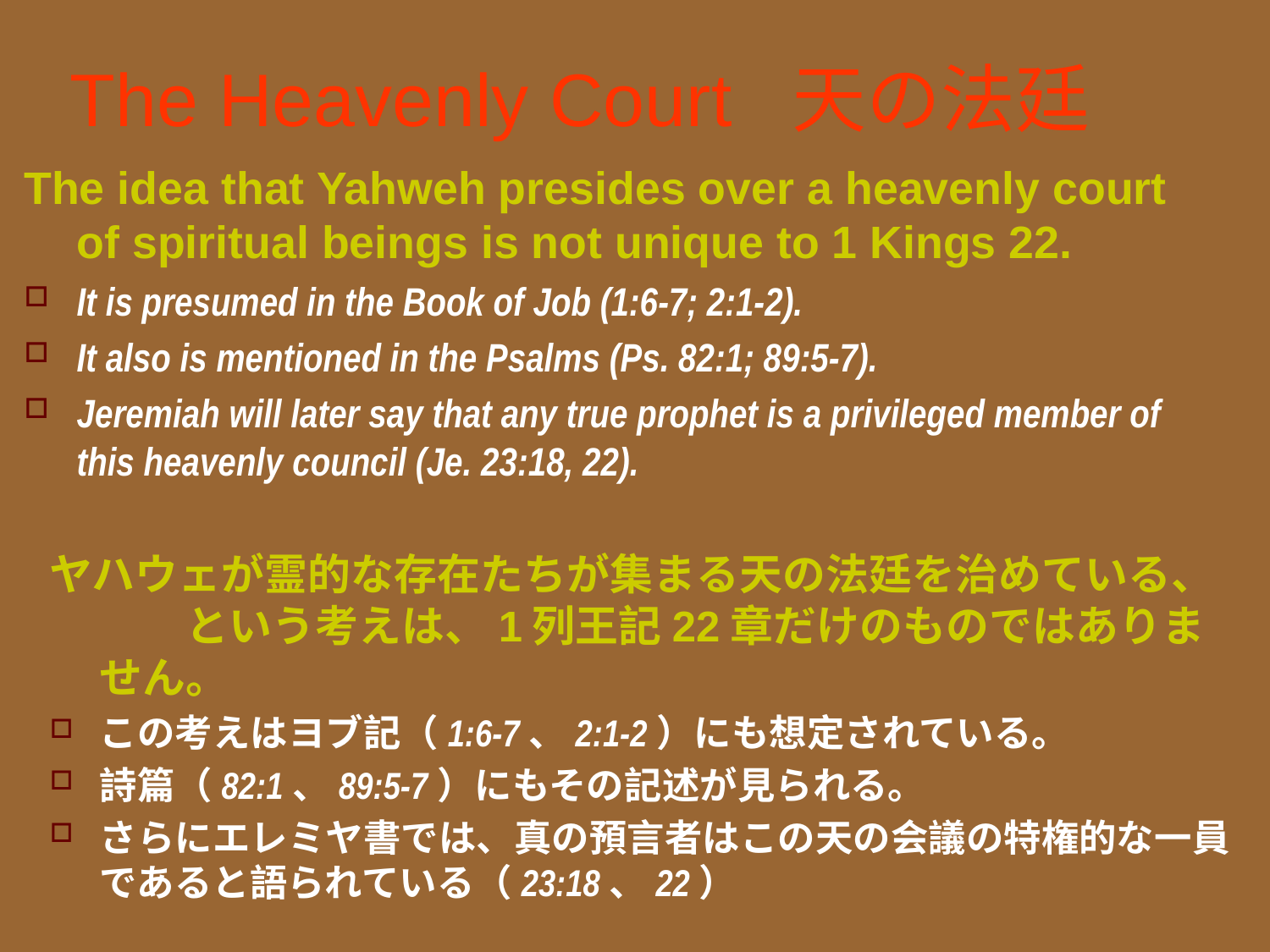

The Heavenly Court  天の法廷
The idea that Yahweh presides over a heavenly court of spiritual beings is not unique to 1 Kings 22.
It is presumed in the Book of Job (1:6-7; 2:1-2).
It also is mentioned in the Psalms (Ps. 82:1; 89:5-7).
Jeremiah will later say that any true prophet is a privileged member of this heavenly council (Je. 23:18, 22).
ヤハウェが霊的な存在たちが集まる天の法廷を治めている、　　という考えは、1列王記22章だけのものではありません。
この考えはヨブ記（1:6-7、2:1-2）にも想定されている。
詩篇（82:1、89:5-7）にもその記述が見られる。
さらにエレミヤ書では、真の預言者はこの天の会議の特権的な一員であると語られている（23:18、22）